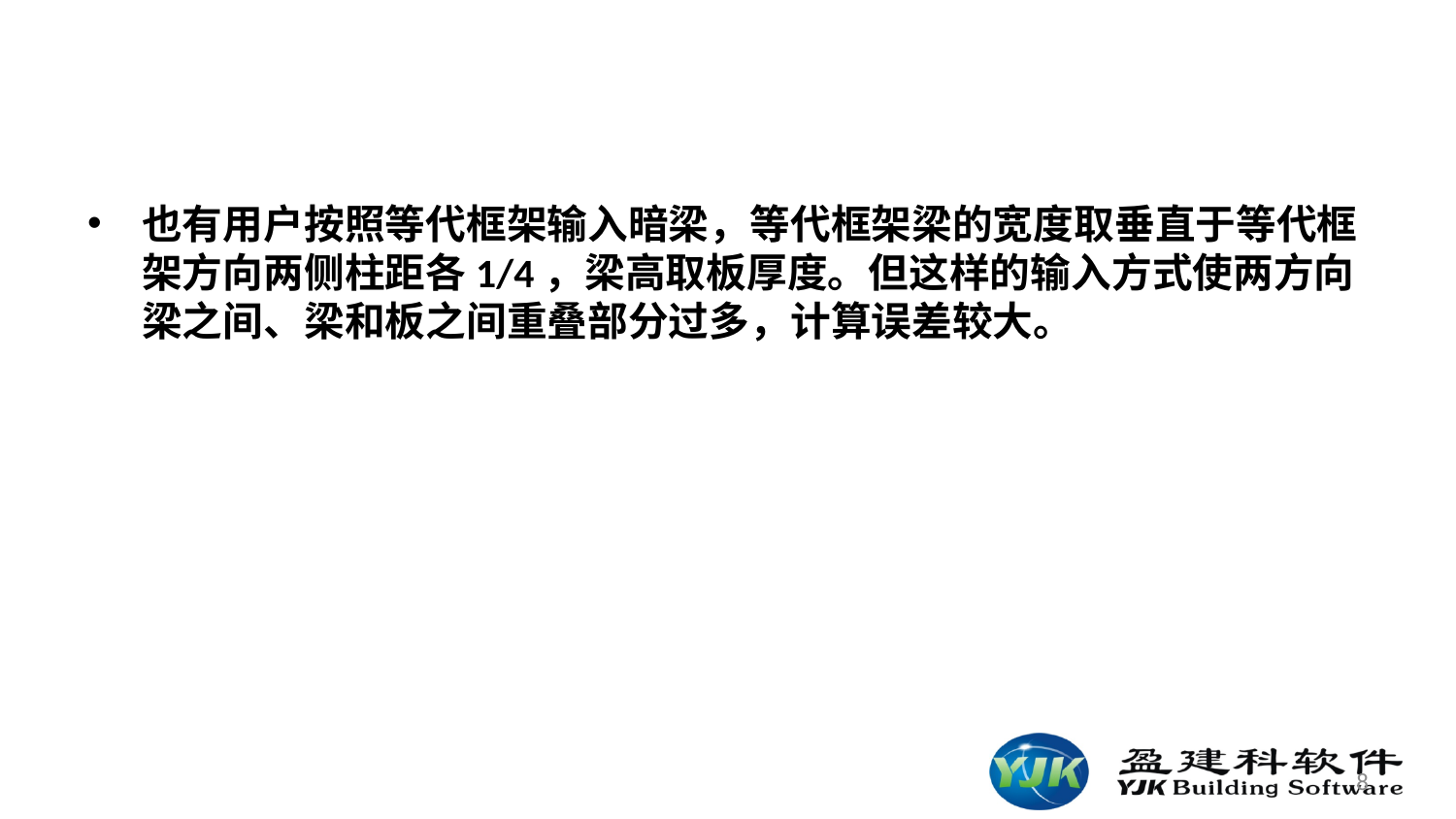

#
也有用户按照等代框架输入暗梁，等代框架梁的宽度取垂直于等代框架方向两侧柱距各1/4，梁高取板厚度。但这样的输入方式使两方向梁之间、梁和板之间重叠部分过多，计算误差较大。

8